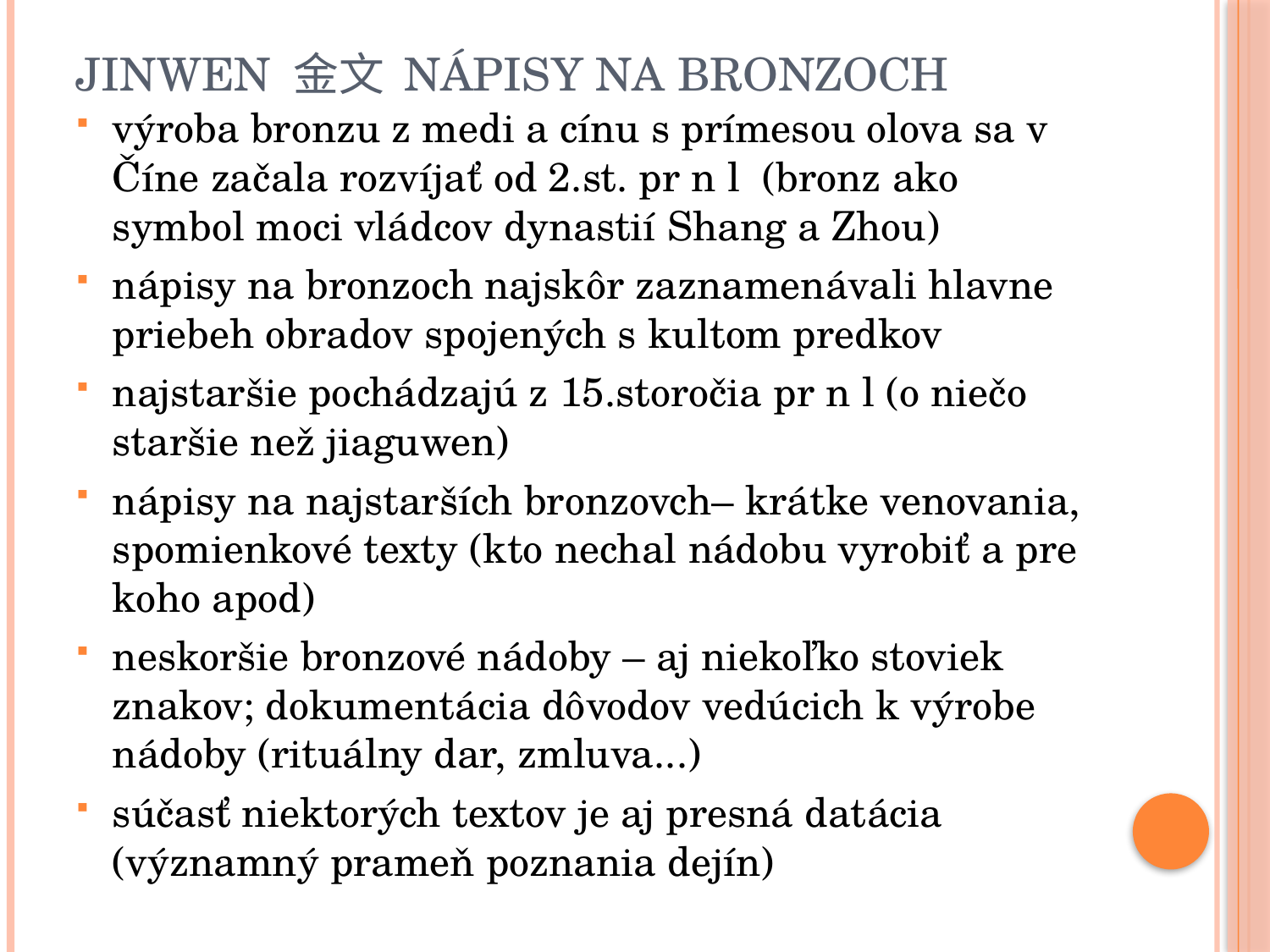

# Jinwen 金文 Nápisy na bronzoch
výroba bronzu z medi a cínu s prímesou olova sa v Číne začala rozvíjať od 2.st. pr n l  (bronz ako symbol moci vládcov dynastií Shang a Zhou)
nápisy na bronzoch najskôr zaznamenávali hlavne priebeh obradov spojených s kultom predkov
najstaršie pochádzajú z 15.storočia pr n l (o niečo staršie než jiaguwen)
nápisy na najstarších bronzovch– krátke venovania, spomienkové texty (kto nechal nádobu vyrobiť a pre koho apod)
neskoršie bronzové nádoby – aj niekoľko stoviek znakov; dokumentácia dôvodov vedúcich k výrobe nádoby (rituálny dar, zmluva...)
súčasť niektorých textov je aj presná datácia (významný prameň poznania dejín)